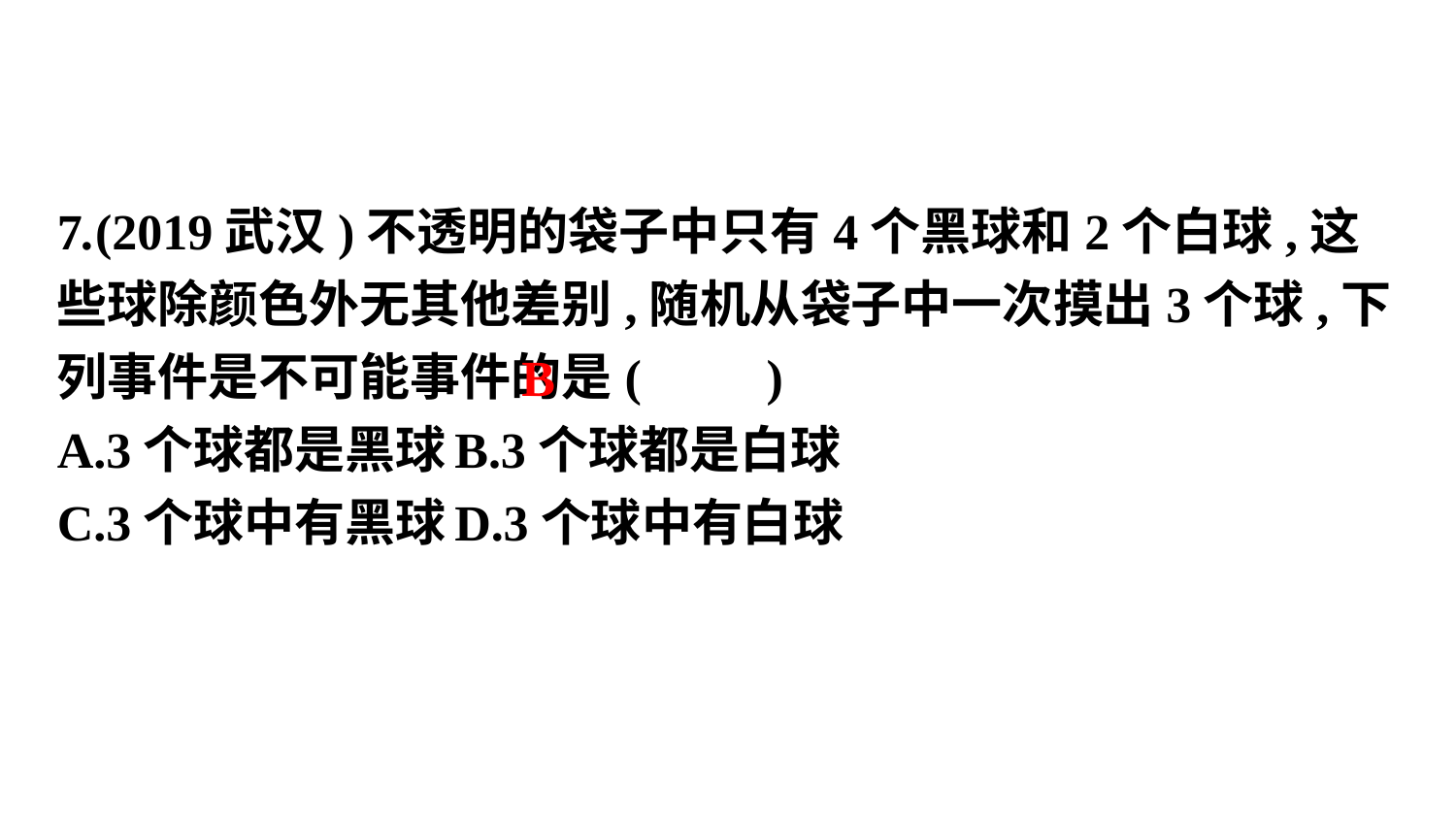

7.(2019武汉)不透明的袋子中只有4个黑球和2个白球,这些球除颜色外无其他差别,随机从袋子中一次摸出3个球,下列事件是不可能事件的是(　　)
A.3个球都是黑球	B.3个球都是白球
C.3个球中有黑球	D.3个球中有白球
B